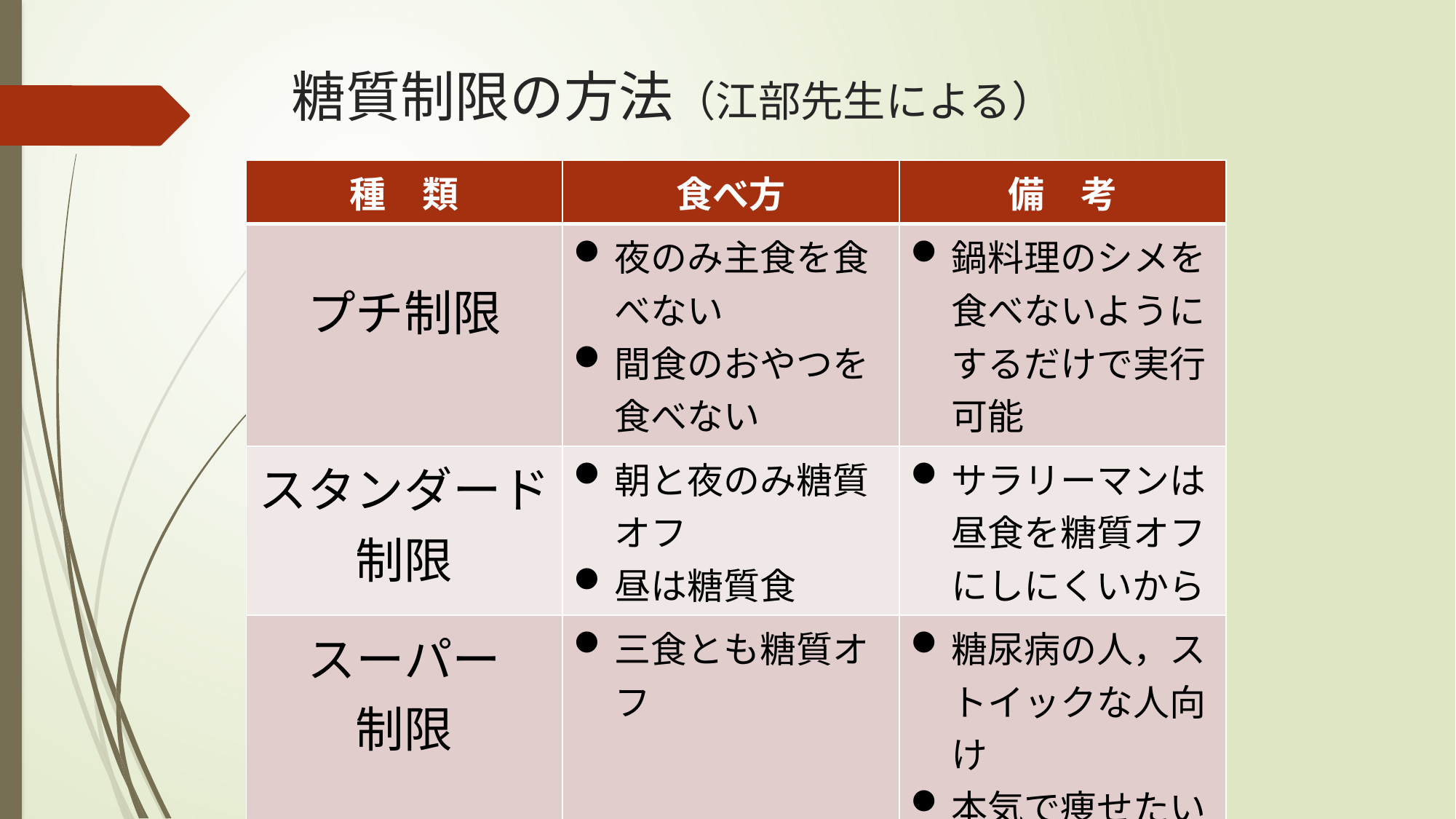

# 糖質制限の方法（江部先生による）
| 種　類 | 食べ方 | 備　考 |
| --- | --- | --- |
| プチ制限 | 夜のみ主食を食べない 間食のおやつを食べない | 鍋料理のシメを食べないようにするだけで実行可能 |
| スタンダード制限 | 朝と夜のみ糖質オフ 昼は糖質食 | サラリーマンは昼食を糖質オフにしにくいから |
| スーパー 制限 | 三食とも糖質オフ | 糖尿病の人，ストイックな人向け 本気で痩せたい人向け |